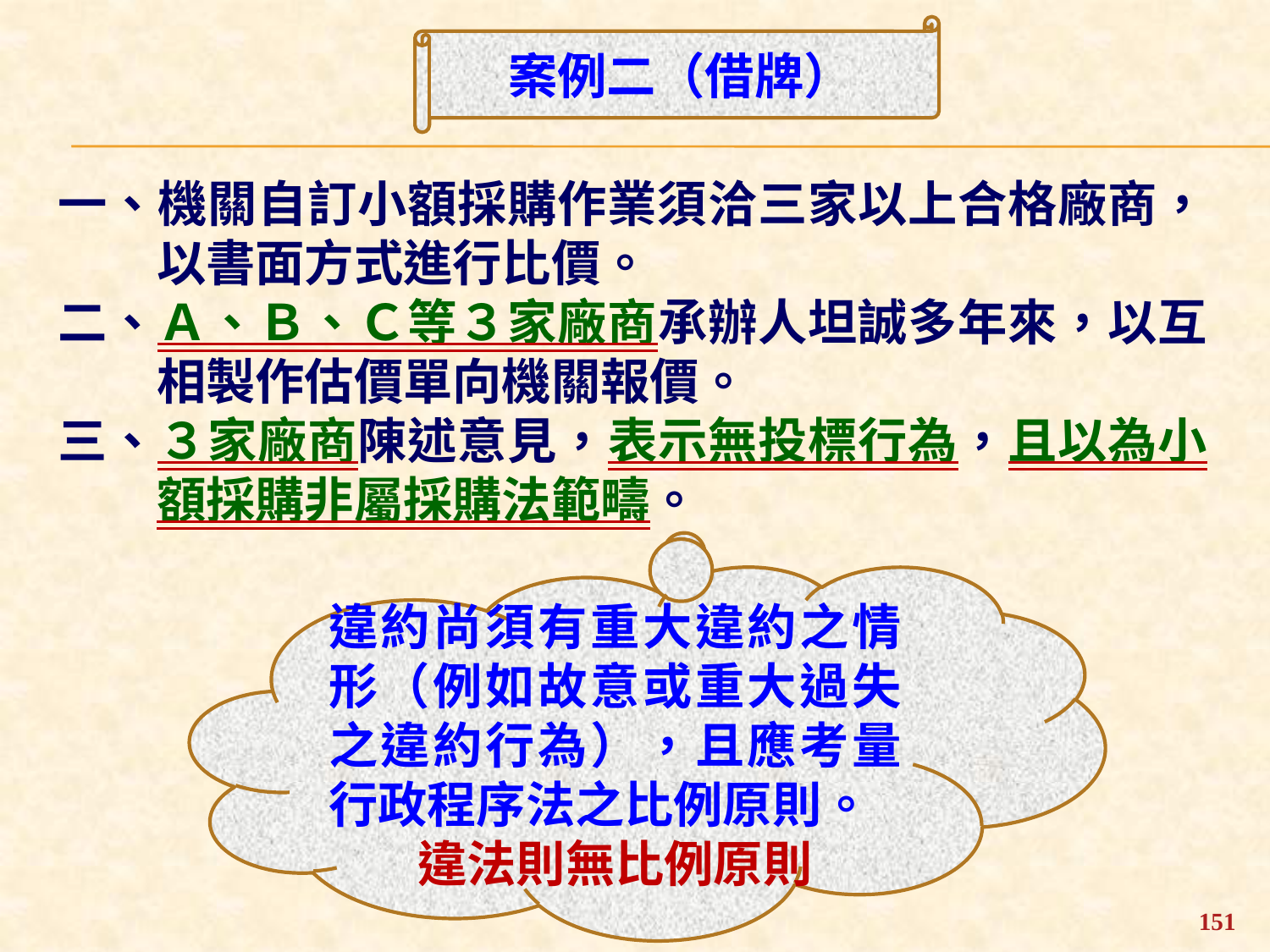

案例二（借牌）
一、機關自訂小額採購作業須洽三家以上合格廠商，以書面方式進行比價。
二、Ａ、Ｂ、Ｃ等３家廠商承辦人坦誠多年來，以互相製作估價單向機關報價。
三、３家廠商陳述意見，表示無投標行為，且以為小額採購非屬採購法範疇。
違約尚須有重大違約之情形（例如故意或重大過失之違約行為），且應考量行政程序法之比例原則。
違法則無比例原則
151